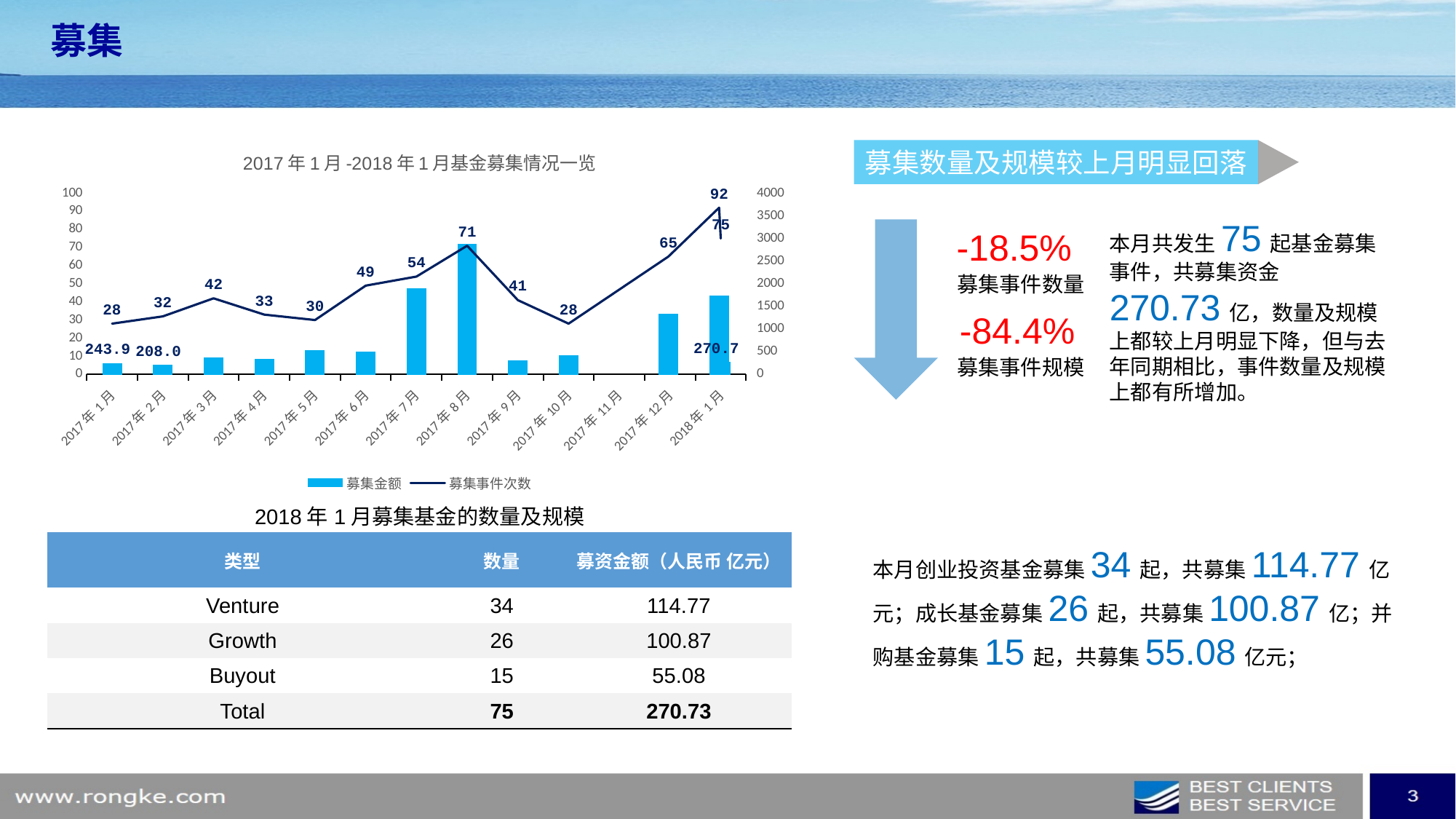

募集

### Chart: 2017年1月-2018年1月基金募集情况一览

| Category | 募集金额 | 募集事件次数 |
|---|---|---|
| 43101 | 270.73 | 75.0 |
| 43100 | 1733.88 | 92.0 |
| 43069 | 1325.07 | 65.0 |
| 43009 | 406.631 | 28.0 |
| 42979 | 308.996 | 41.0 |
| 42948 | 2870.8560899999998 | 71.0 |
| 42917 | 1899.805709 | 54.0 |
| 42887 | 495.9184 | 49.0 |
| 42856 | 529.636 | 30.0 |
| 42826 | 327.60949 | 33.0 |
| 42795 | 366.04072 | 42.0 |
| 42767 | 207.9504 | 32.0 |
| 42736 | 243.9121 | 28.0 |
募集数量及规模较上月明显回落

本月共发生75起基金募集事件，共募集资金270.73亿，数量及规模上都较上月明显下降，但与去年同期相比，事件数量及规模上都有所增加。
-18.5%

募集事件数量
-84.4%
募集事件规模
| 2018年1月募集基金的数量及规模 |  |  |
| --- | --- | --- |
| 类型 | 数量 | 募资金额（人民币 亿元） |
| Venture | 34 | 114.77 |
| Growth | 26 | 100.87 |
| Buyout | 15 | 55.08 |
| Total | 75 | 270.73 |
本月创业投资基金募集34起，共募集114.77亿元；成长基金募集26起，共募集100.87亿；并购基金募集15起，共募集55.08亿元；